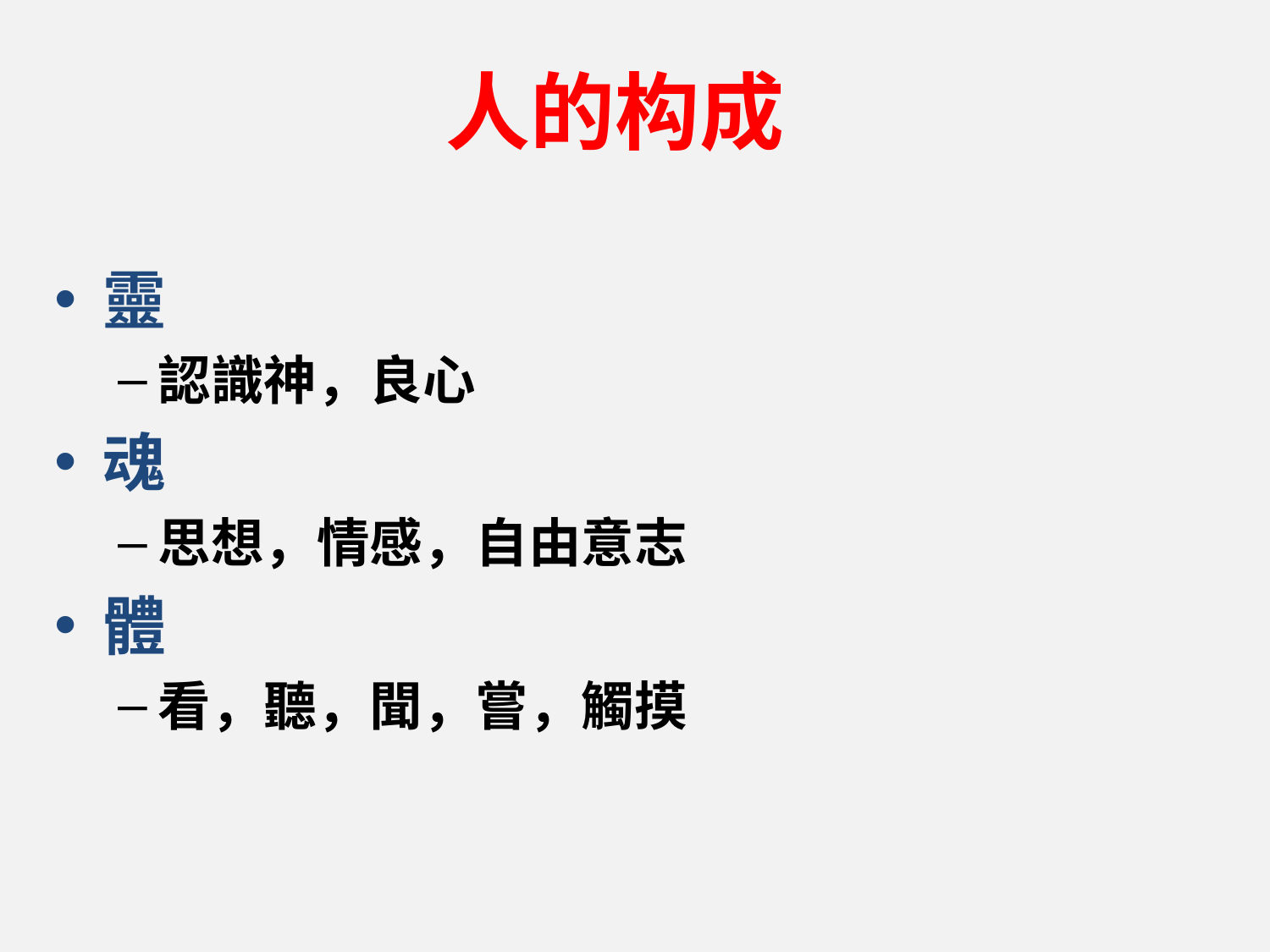

人的构成
靈
認識神，良心
魂
思想，情感，自由意志
體
看，聽，聞，嘗，觸摸